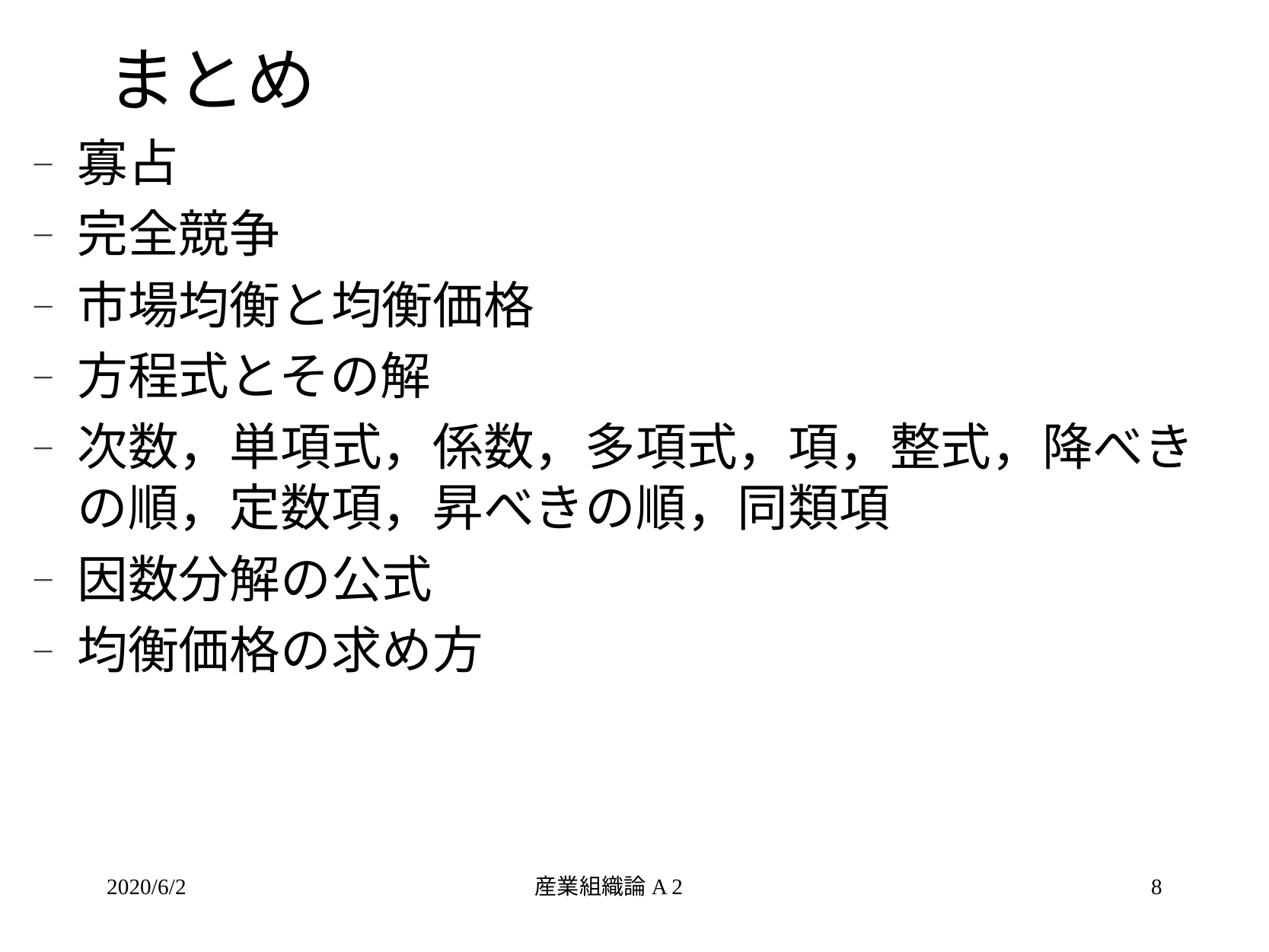

# まとめ
寡占
完全競争
市場均衡と均衡価格
方程式とその解
次数，単項式，係数，多項式，項，整式，降べきの順，定数項，昇べきの順，同類項
因数分解の公式
均衡価格の求め方

2020/6/2
産業組織論A 2
8